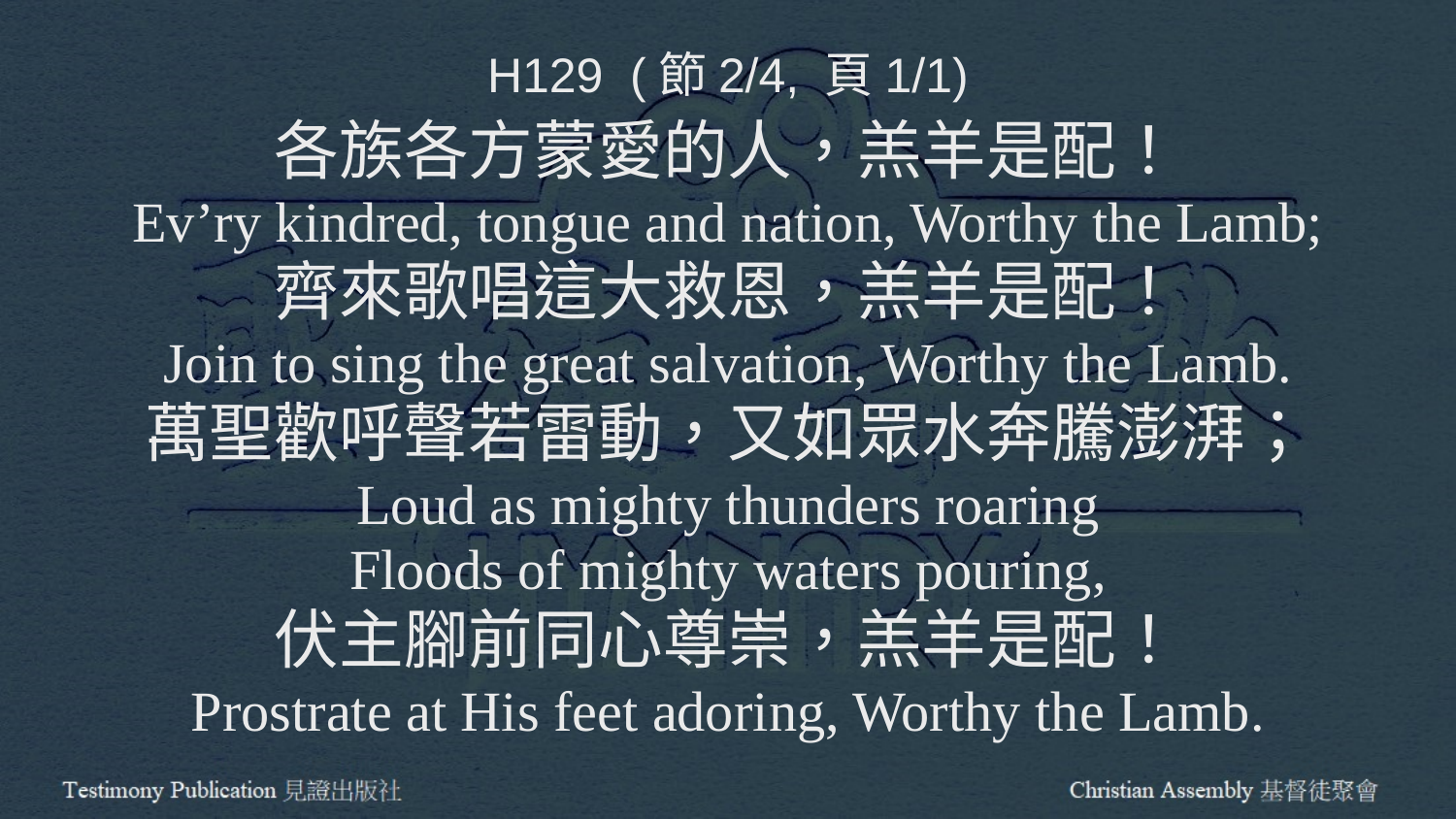

H129  (節2/4, 頁1/1)
各族各方蒙愛的人，羔羊是配！
Ev’ry kindred, tongue and nation, Worthy the Lamb;
齊來歌唱這大救恩，羔羊是配！
Join to sing the great salvation, Worthy the Lamb.
萬聖歡呼聲若雷動，又如眾水奔騰澎湃；
Loud as mighty thunders roaring
Floods of mighty waters pouring,
伏主腳前同心尊崇，羔羊是配！
Prostrate at His feet adoring, Worthy the Lamb.